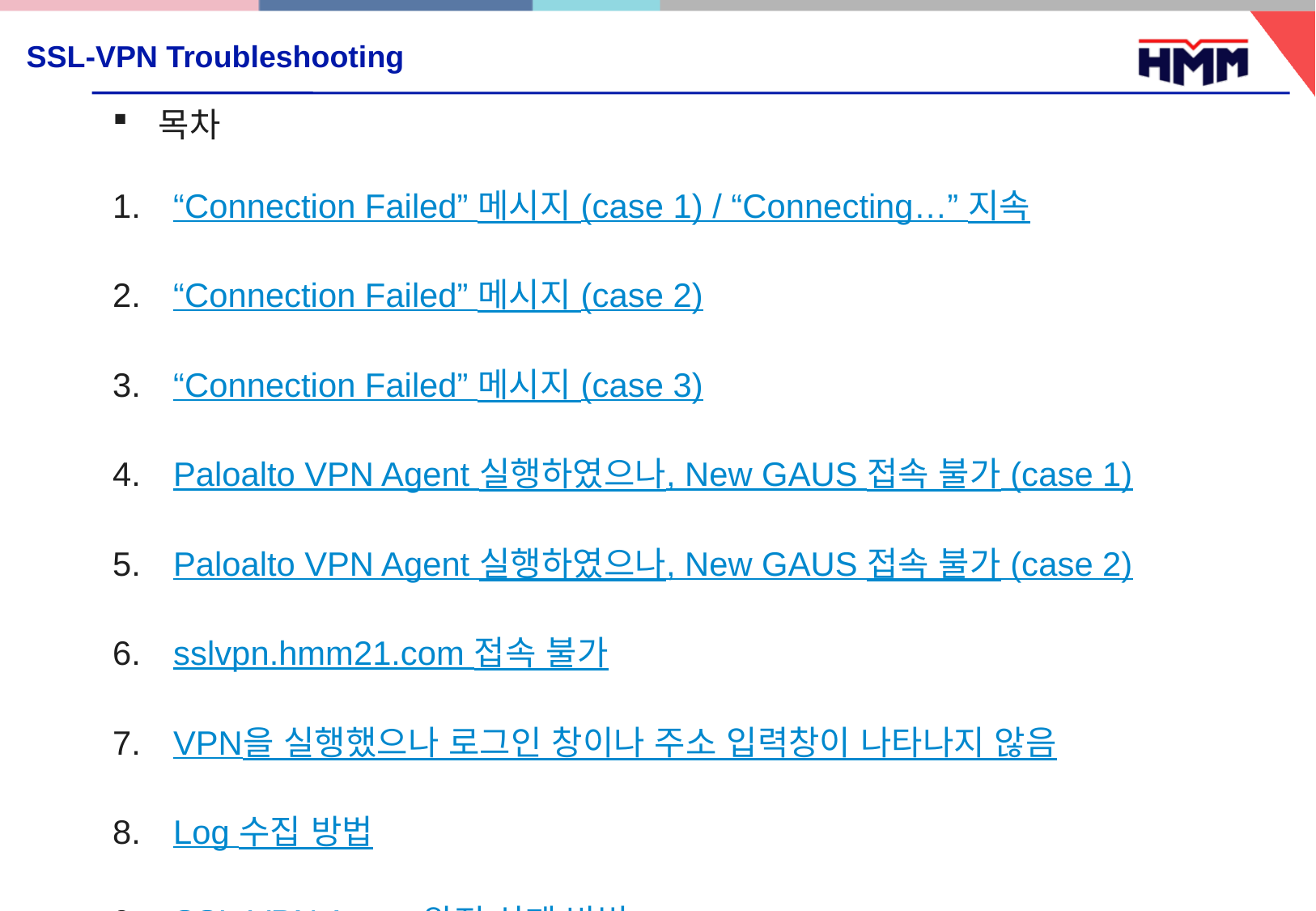

# SSL-VPN Troubleshooting
목차

“Connection Failed” 메시지 (case 1) / “Connecting…” 지속

“Connection Failed” 메시지 (case 2)

“Connection Failed” 메시지 (case 3)

Paloalto VPN Agent 실행하였으나, New GAUS 접속 불가 (case 1)

Paloalto VPN Agent 실행하였으나, New GAUS 접속 불가 (case 2)

sslvpn.hmm21.com 접속 불가

VPN을 실행했으나 로그인 창이나 주소 입력창이 나타나지 않음

Log 수집 방법

SSL-VPN Agent 완전 삭제 방법